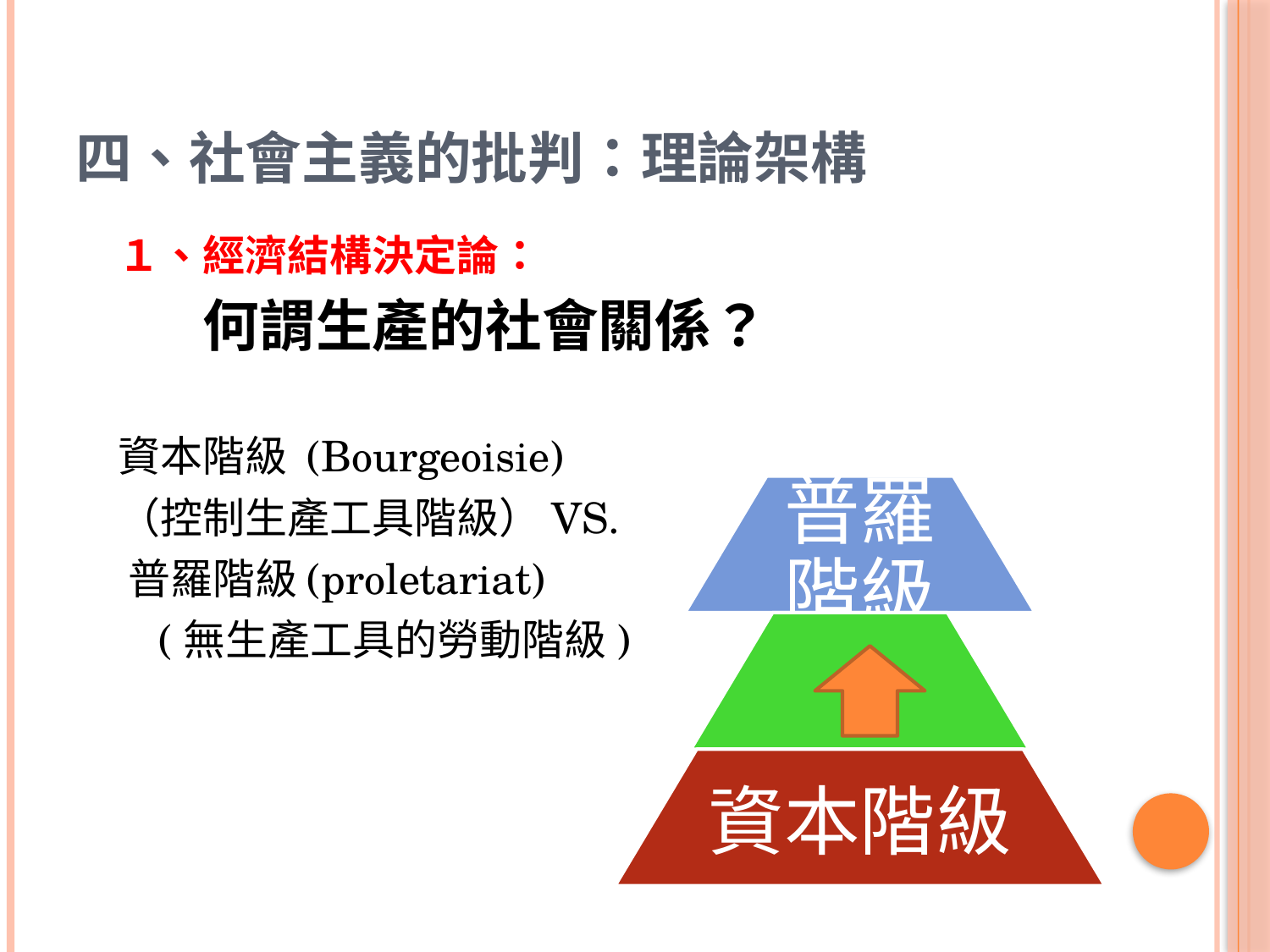

# 四、社會主義的批判：理論架構
　１、經濟結構決定論：
　　　何謂生產的社會關係？

　資本階級 (Bourgeoisie)
　（控制生產工具階級）VS.
　 普羅階級(proletariat)
       (無生產工具的勞動階級)

普羅階級

資本階級